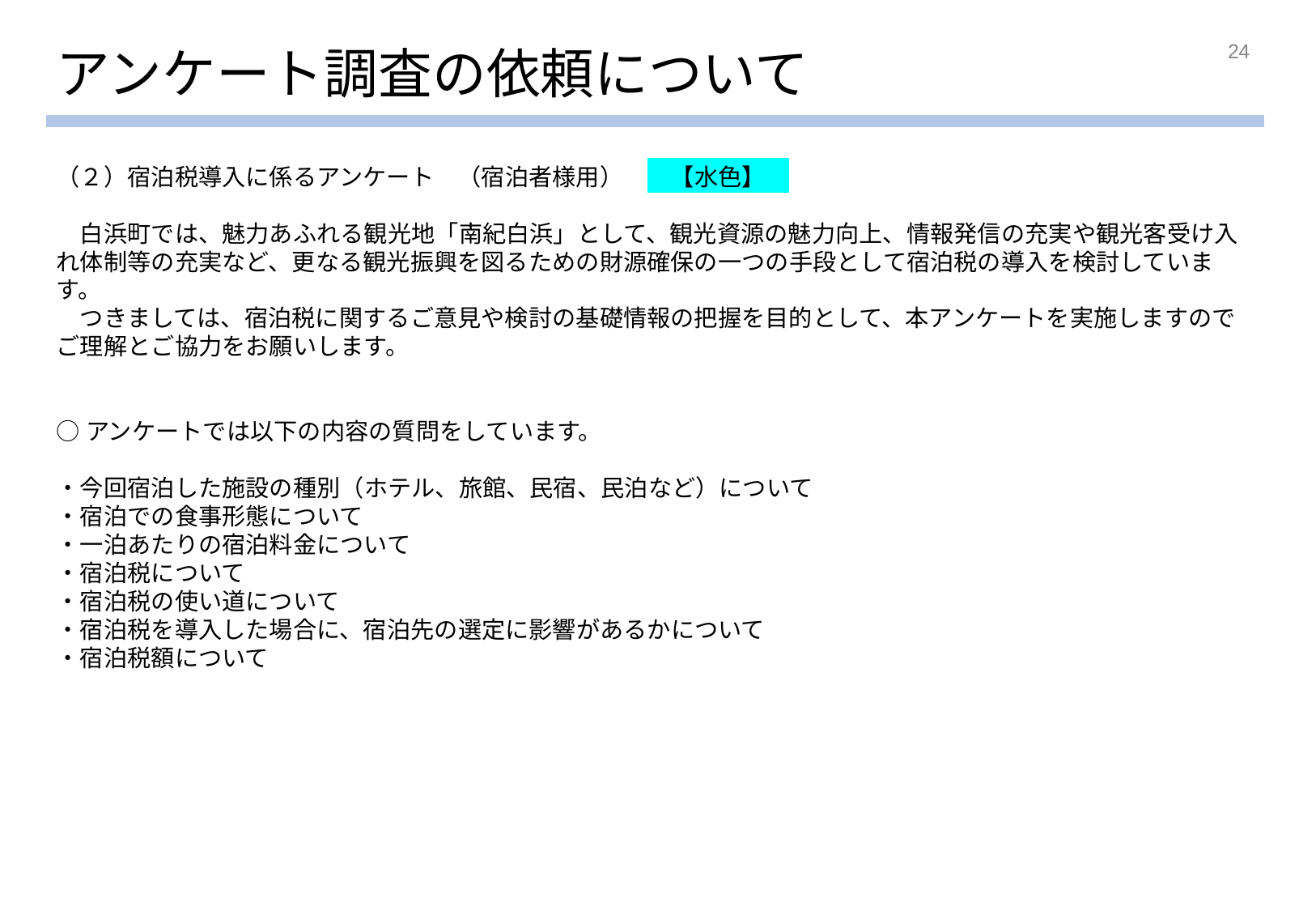

# アンケート調査の依頼について
24
（２）宿泊税導入に係るアンケート　（宿泊者様用）　　【水色】

　白浜町では、魅力あふれる観光地「南紀白浜」として、観光資源の魅力向上、情報発信の充実や観光客受け入れ体制等の充実など、更なる観光振興を図るための財源確保の一つの手段として宿泊税の導入を検討しています。
　つきましては、宿泊税に関するご意見や検討の基礎情報の把握を目的として、本アンケートを実施しますのでご理解とご協力をお願いします。

○アンケートでは以下の内容の質問をしています。

・今回宿泊した施設の種別（ホテル、旅館、民宿、民泊など）について
・宿泊での食事形態について
・一泊あたりの宿泊料金について
・宿泊税について
・宿泊税の使い道について
・宿泊税を導入した場合に、宿泊先の選定に影響があるかについて
・宿泊税額について